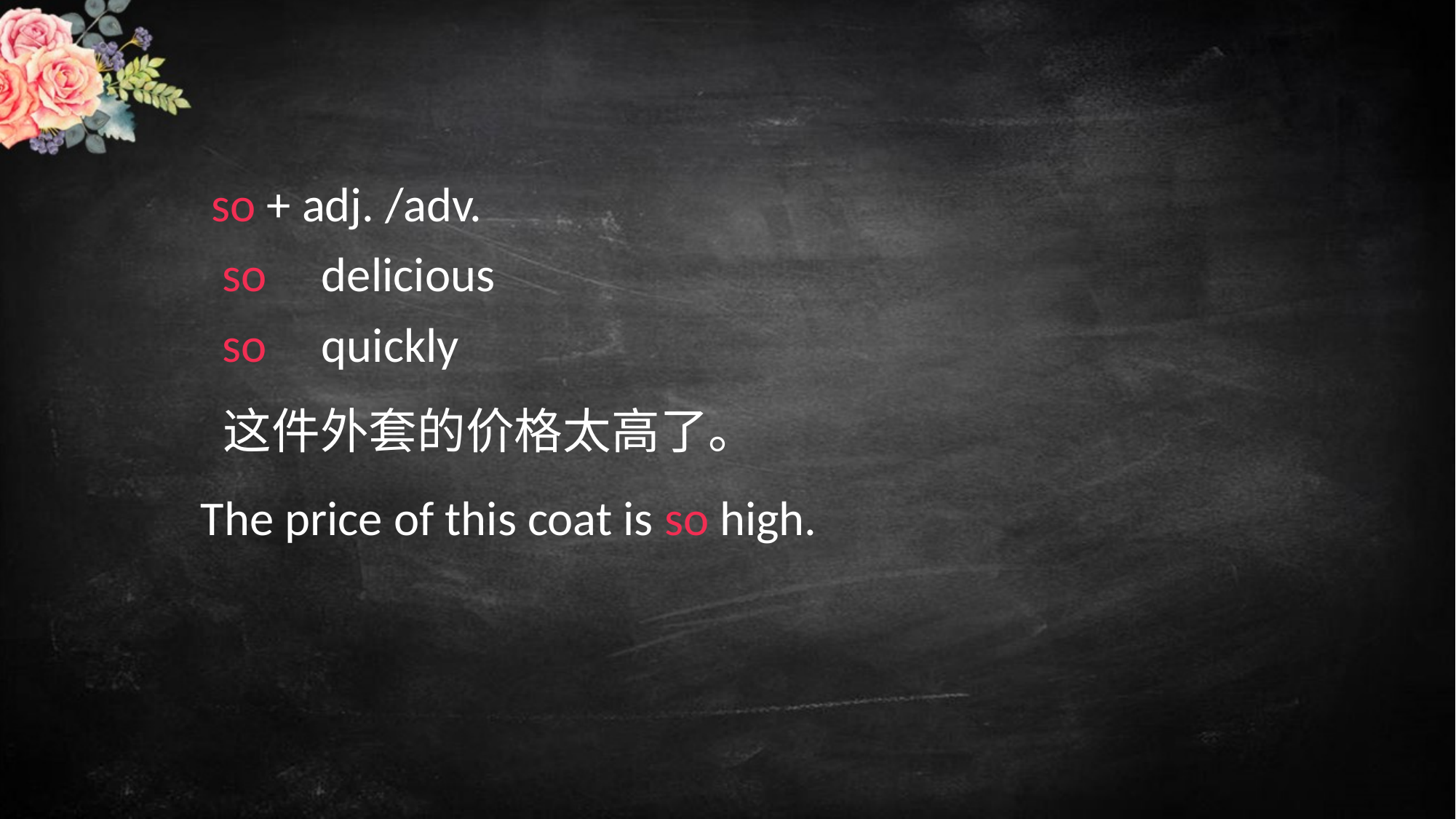

so + adj. /adv.
       so     delicious
       so     quickly
      这件外套的价格太高了。
     The price of this coat is so high.